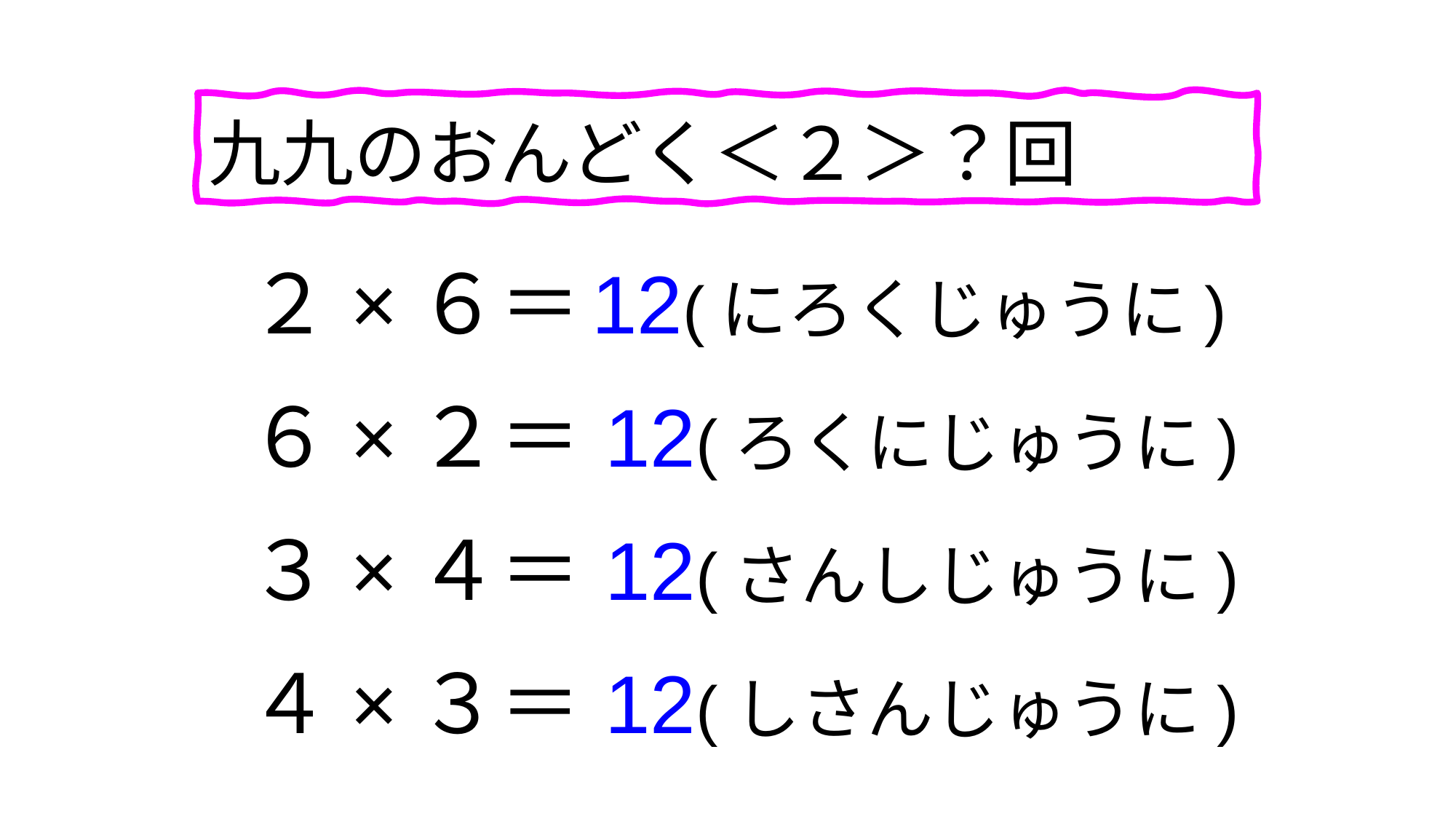

九九のおんどく＜２＞？回
２×６＝
12(にろくじゅうに)
６×２＝
12(ろくにじゅうに)
３×４＝
12(さんしじゅうに)
４×３＝
12(しさんじゅうに)